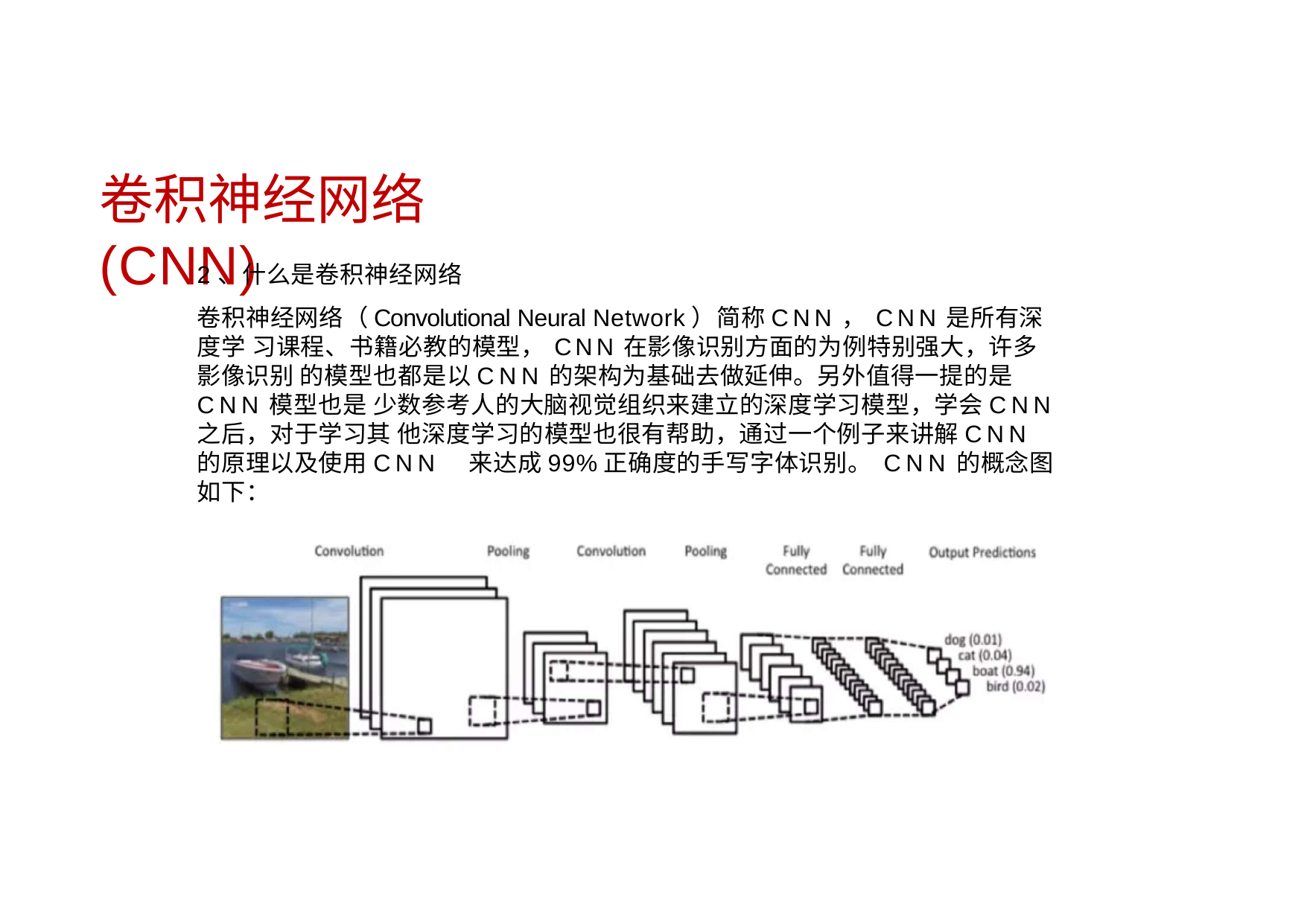

# 卷积神经网络(CNN)
2、什么是卷积神经网络
卷积神经网络（Convolutional Neural Network）简称CNN，CNN是所有深度学 习课程、书籍必教的模型，CNN在影像识别方面的为例特别强大，许多影像识别 的模型也都是以CNN的架构为基础去做延伸。另外值得一提的是CNN模型也是 少数参考人的大脑视觉组织来建立的深度学习模型，学会CNN之后，对于学习其 他深度学习的模型也很有帮助，通过一个例子来讲解CNN的原理以及使用CNN  来达成99%正确度的手写字体识别。 CNN的概念图如下：